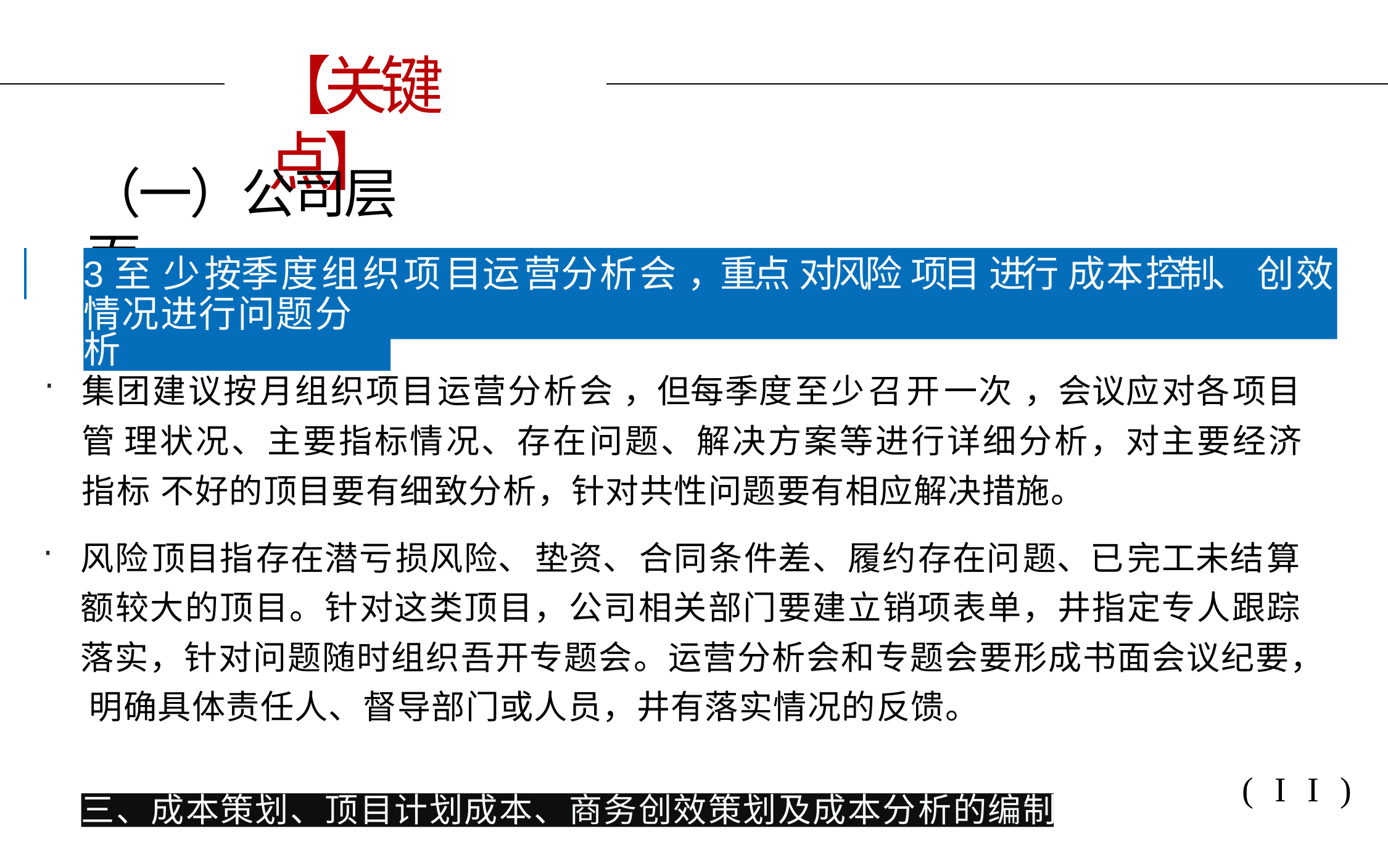

# 【关键点】

（一）公司层面

3至少按季度组织项目运营分析会，重点 对风险 项目 进行 成本控制、 创效 I
I
情况进行问题分析
集团建议按月组织项目运营分析会 ，但每季度至少召开一次 ，会议应对各项目管 理状况、主要指标情况、存在问题、解决方案等进行详细分析，对主要经济指标 不好的顶目要有细致分析，针对共性问题要有相应解决措施。
风险顶目指存在潜亏损风险、垫资、合同条件差、履约存在问题、已完工未结算 额较大的顶目。针对这类顶目，公司相关部门要建立销项表单，井指定专人跟踪 落实，针对问题随时组织吾开专题会。运营分析会和专题会要形成书面会议纪要，  明确具体责任人、督导部门或人员，井有落实情况的反馈。
(II)
三、成本策划、顶目计划成本、商务创效策划及成本分析的编制